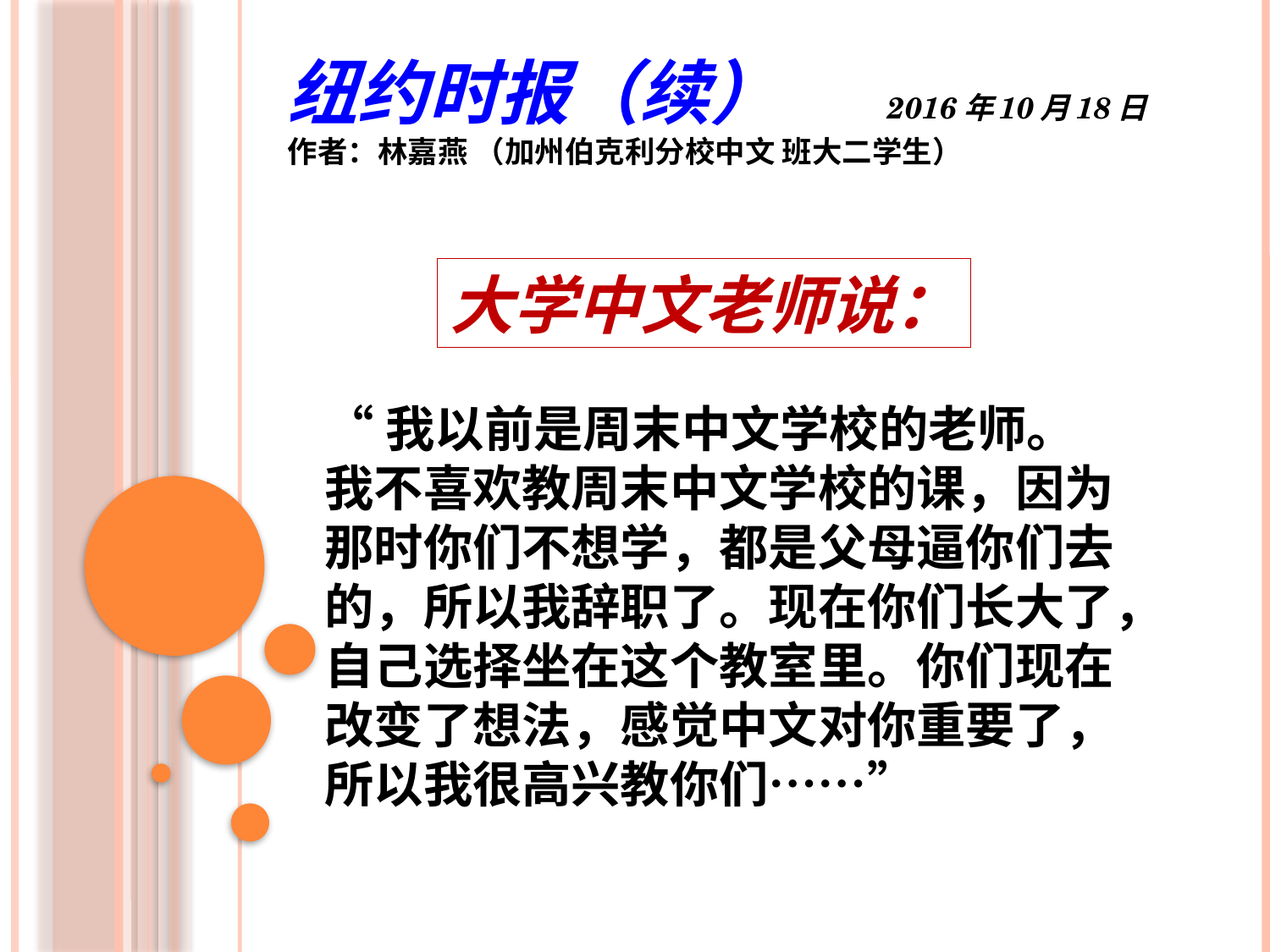

纽约时报（续）       2016年10月18日
作者：林嘉燕 （加州伯克利分校中文 班大二学生）
大学中文老师说：
“我以前是周末中文学校的老师。我不喜欢教周末中文学校的课，因为那时你们不想学，都是父母逼你们去的，所以我辞职了。现在你们长大了，自己选择坐在这个教室里。你们现在改变了想法，感觉中文对你重要了，所以我很高兴教你们……”